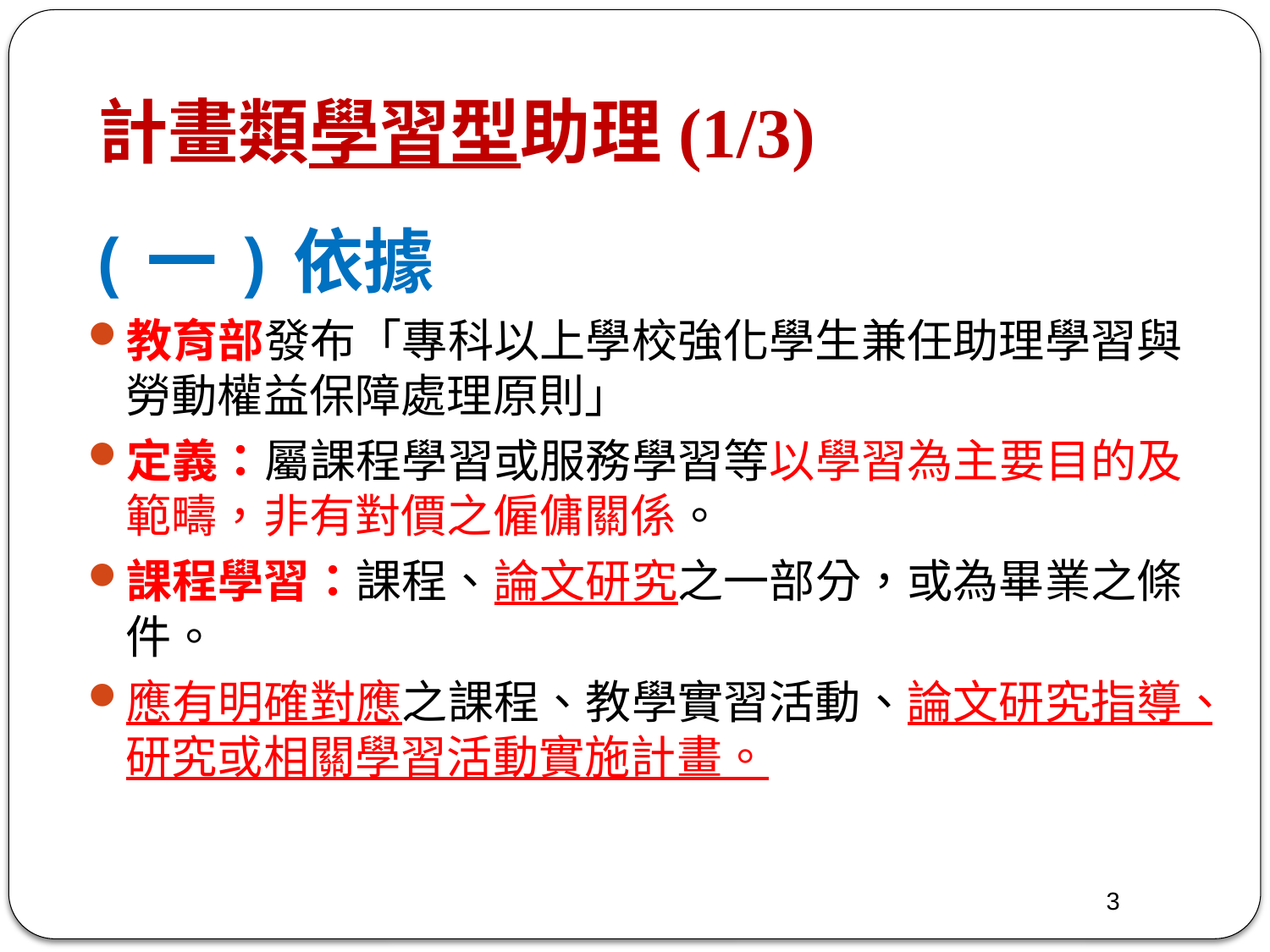

# 計畫類學習型助理(1/3)
(一)依據
教育部發布「專科以上學校強化學生兼任助理學習與勞動權益保障處理原則」
定義：屬課程學習或服務學習等以學習為主要目的及範疇，非有對價之僱傭關係。
課程學習：課程、論文研究之一部分，或為畢業之條件。
應有明確對應之課程、教學實習活動、論文研究指導、研究或相關學習活動實施計畫。

3